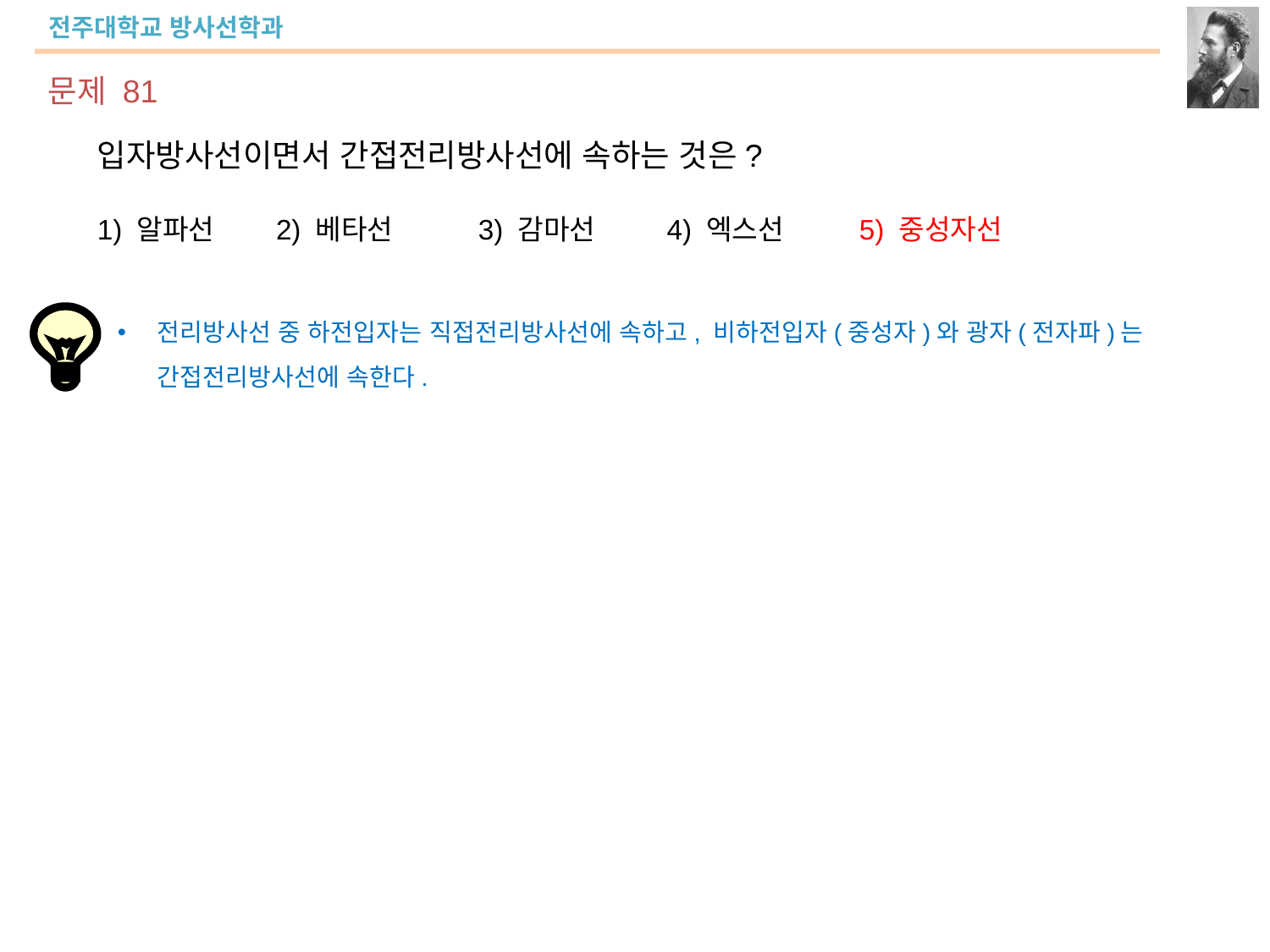

문제 81
입자방사선이면서 간접전리방사선에 속하는 것은?

1) 알파선       2) 베타선	3) 감마선	       4) 엑스선	5) 중성자선
전리방사선 중 하전입자는 직접전리방사선에 속하고, 비하전입자(중성자)와 광자(전자파)는   간접전리방사선에 속한다.